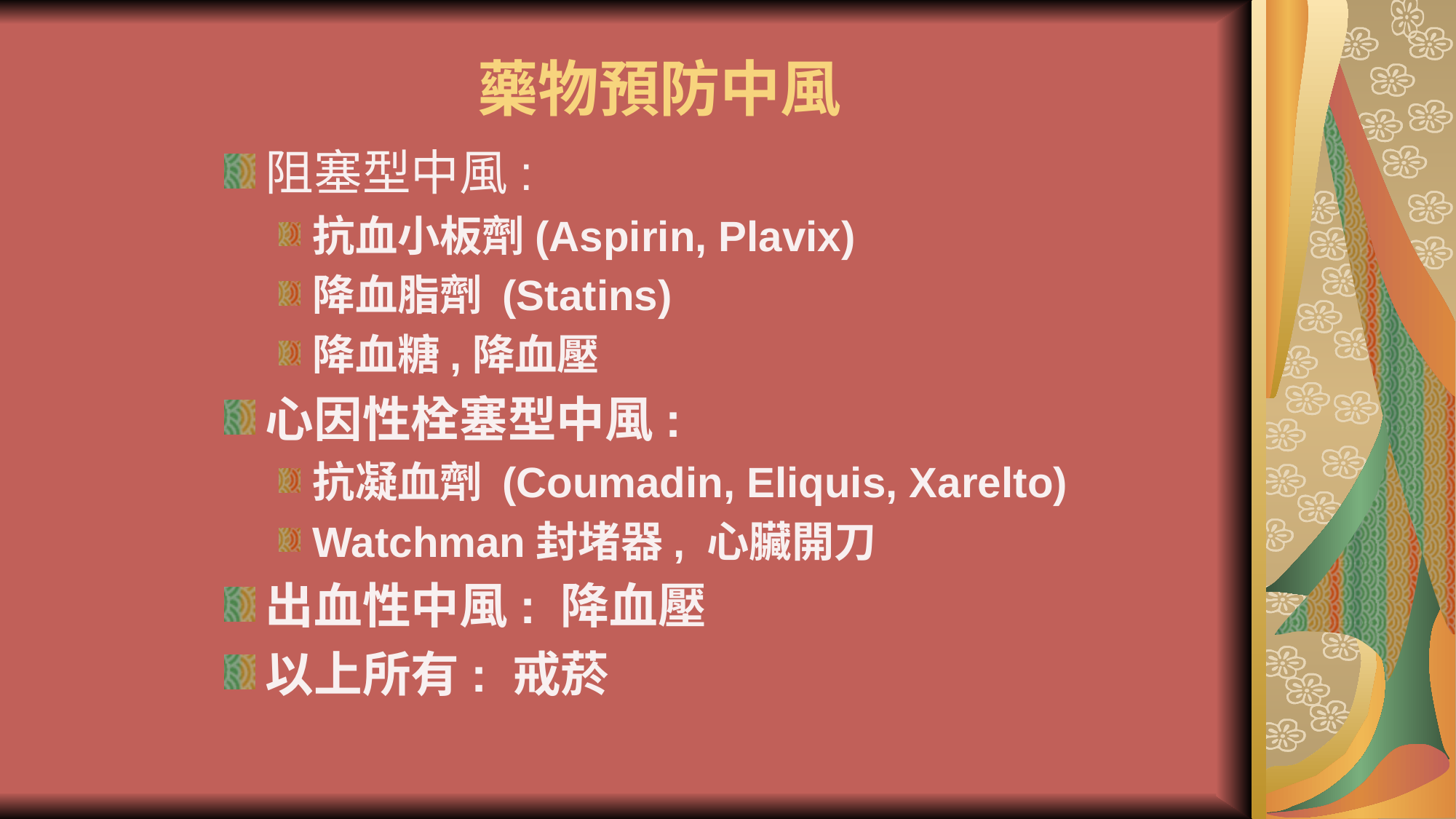

# 藥物預防中風
阻塞型中風:
抗血小板劑(Aspirin, Plavix)
降血脂劑 (Statins)
降血糖,降血壓
心因性栓塞型中風:
抗凝血劑 (Coumadin, Eliquis, Xarelto)
Watchman封堵器, 心臟開刀
出血性中風: 降血壓
以上所有: 戒菸